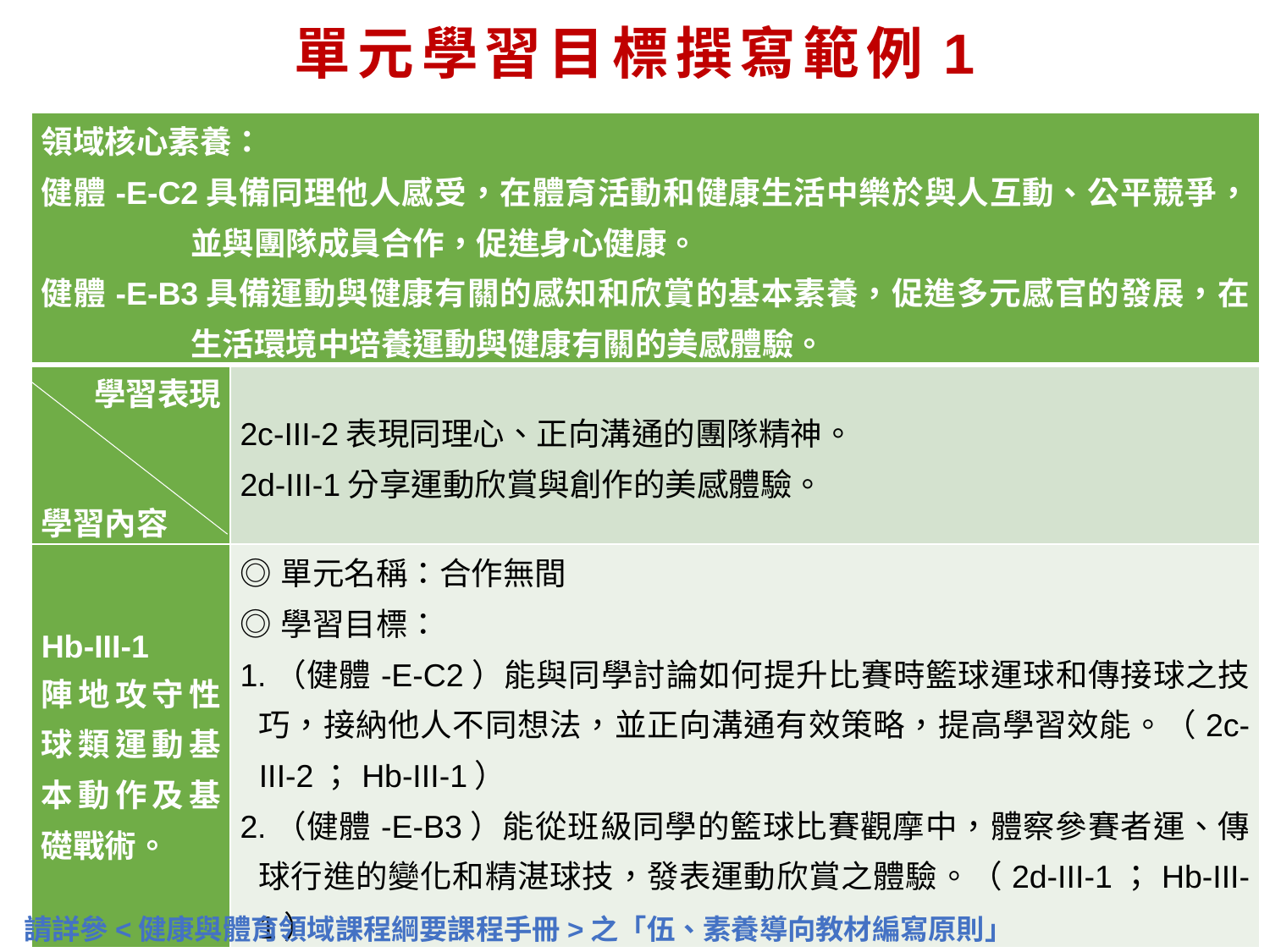

單元學習目標撰寫範例1
| 領域核心素養： 健體-E-C2具備同理他人感受，在體育活動和健康生活中樂於與人互動、公平競爭，並與團隊成員合作，促進身心健康。 健體-E-B3具備運動與健康有關的感知和欣賞的基本素養，促進多元感官的發展，在生活環境中培養運動與健康有關的美感體驗。 |  |
| --- | --- |
| 學習表現   學習內容 | 2c-III-2表現同理心、正向溝通的團隊精神。 2d-III-1分享運動欣賞與創作的美感體驗。 |
| Hb-III-1 陣地攻守性球類運動基本動作及基礎戰術。 | ◎單元名稱：合作無間 ◎學習目標： 1.（健體-E-C2）能與同學討論如何提升比賽時籃球運球和傳接球之技巧，接納他人不同想法，並正向溝通有效策略，提高學習效能。（2c-III-2；Hb-III-1） 2.（健體-E-B3）能從班級同學的籃球比賽觀摩中，體察參賽者運、傳球行進的變化和精湛球技，發表運動欣賞之體驗。（2d-III-1；Hb-III-1） |
33
請詳參<健康與體育領域課程綱要課程手冊>之「伍、素養導向教材編寫原則」